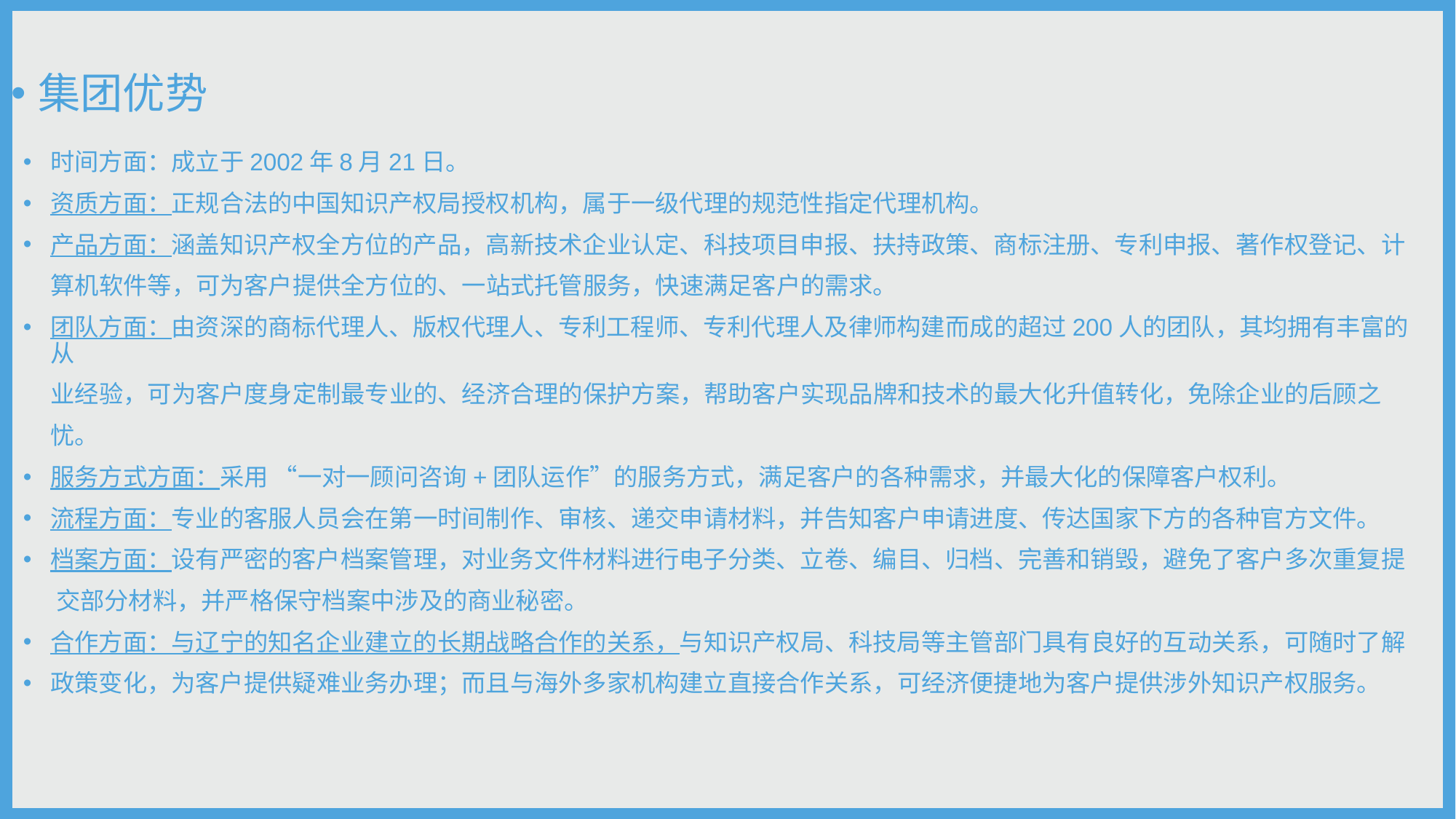

集团优势
时间方面：成立于2002年8月21日。
资质方面：正规合法的中国知识产权局授权机构，属于一级代理的规范性指定代理机构。
产品方面：涵盖知识产权全方位的产品，高新技术企业认定、科技项目申报、扶持政策、商标注册、专利申报、著作权登记、计
    算机软件等，可为客户提供全方位的、一站式托管服务，快速满足客户的需求。
团队方面：由资深的商标代理人、版权代理人、专利工程师、专利代理人及律师构建而成的超过200人的团队，其均拥有丰富的从
    业经验，可为客户度身定制最专业的、经济合理的保护方案，帮助客户实现品牌和技术的最大化升值转化，免除企业的后顾之
    忧。
服务方式方面：采用 “一对一顾问咨询+团队运作”的服务方式，满足客户的各种需求，并最大化的保障客户权利。
流程方面：专业的客服人员会在第一时间制作、审核、递交申请材料，并告知客户申请进度、传达国家下方的各种官方文件。
档案方面：设有严密的客户档案管理，对业务文件材料进行电子分类、立卷、编目、归档、完善和销毁，避免了客户多次重复提
     交部分材料，并严格保守档案中涉及的商业秘密。
合作方面：与辽宁的知名企业建立的长期战略合作的关系，与知识产权局、科技局等主管部门具有良好的互动关系，可随时了解
政策变化，为客户提供疑难业务办理；而且与海外多家机构建立直接合作关系，可经济便捷地为客户提供涉外知识产权服务。